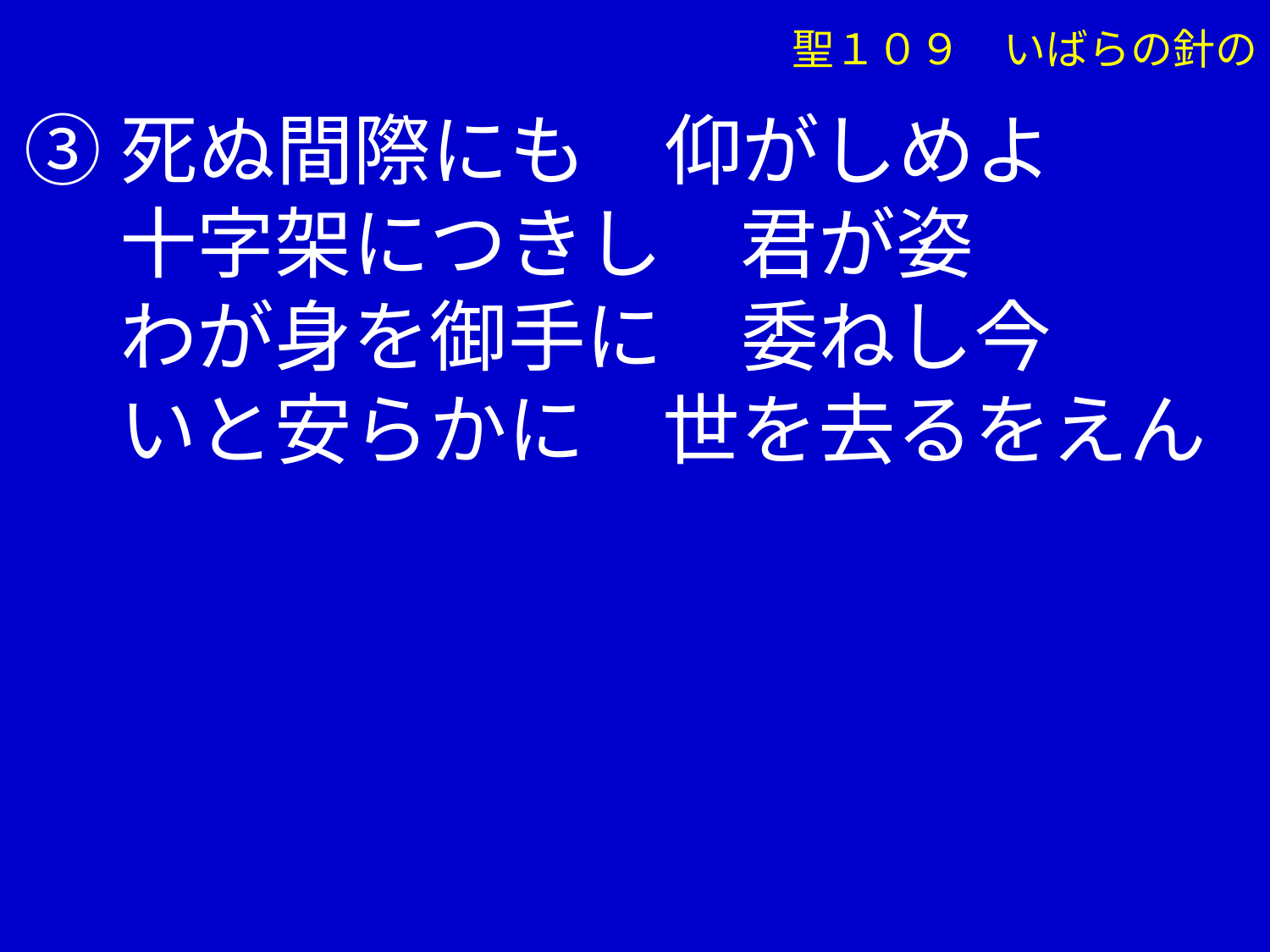

③死ぬ間際にも　仰がしめよ
　 十字架につきし　君が姿
　 わが身を御手に　委ねし今
　 いと安らかに　世を去るをえん

聖１０９　いばらの針の